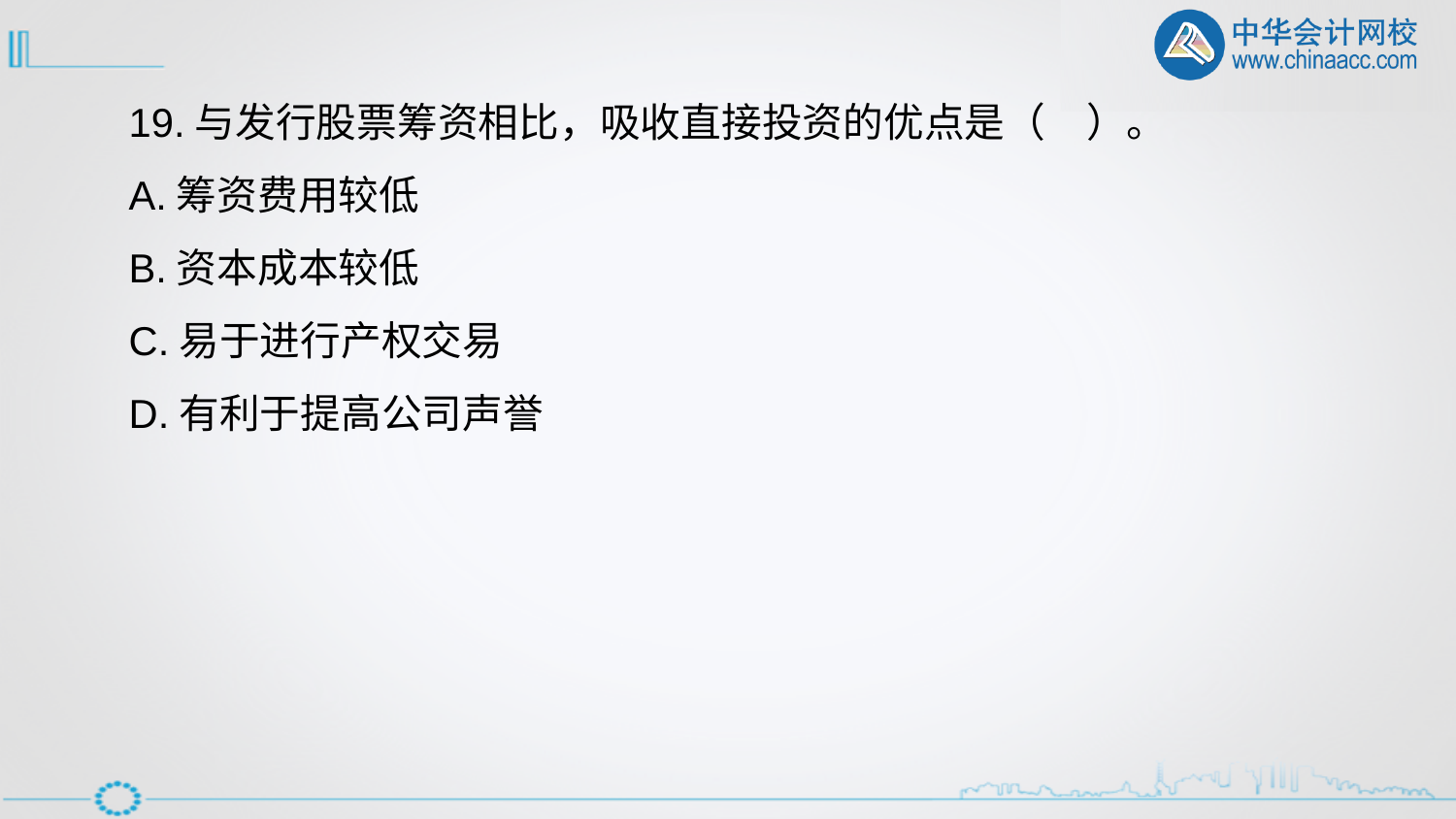

19.与发行股票筹资相比，吸收直接投资的优点是（　）。
A.筹资费用较低
B.资本成本较低
C.易于进行产权交易
D.有利于提高公司声誉